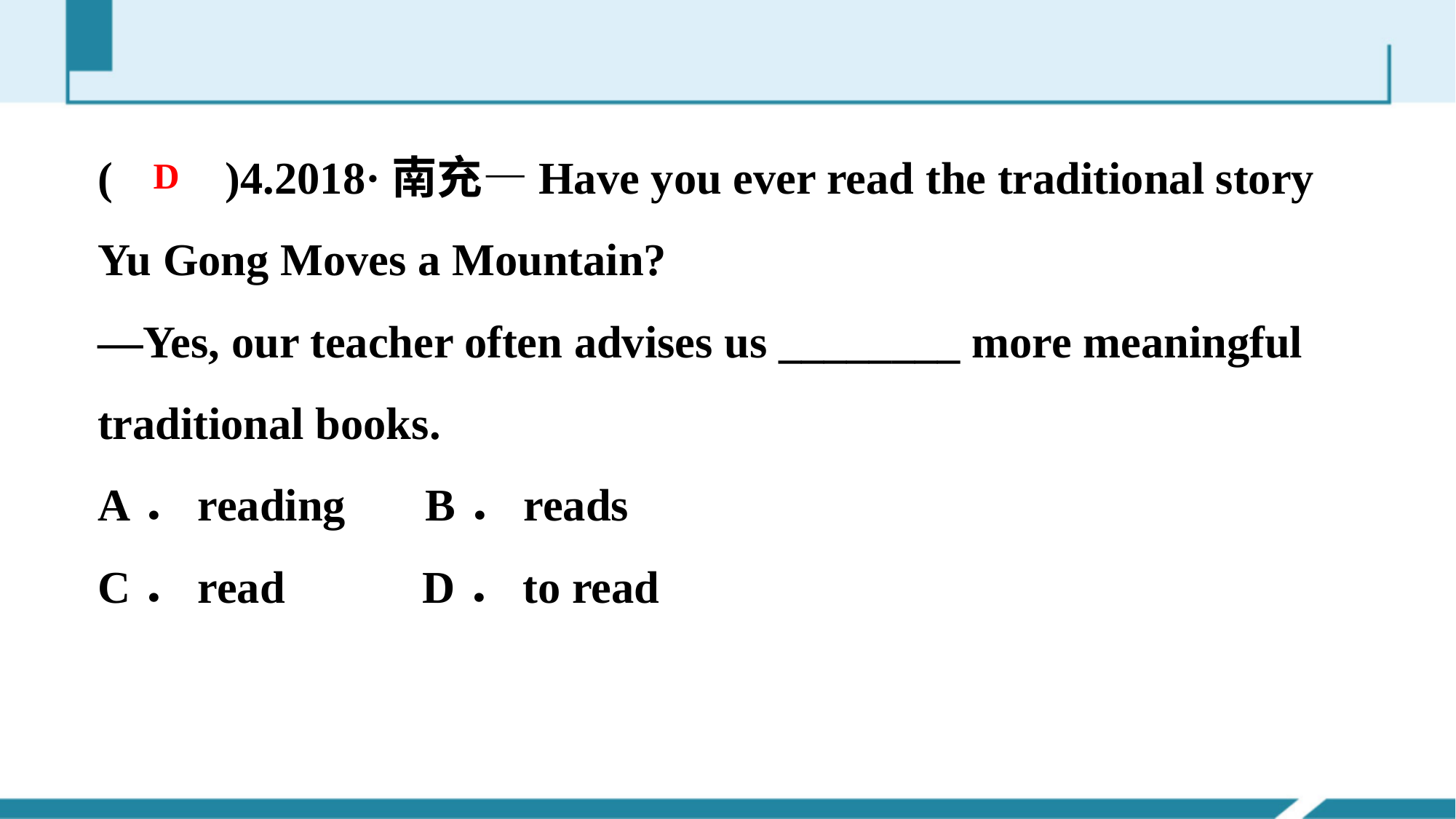

(　　)4.2018·南充—Have you ever read the traditional story Yu Gong Moves a Mountain?
—Yes, our teacher often advises us ________ more meaningful traditional books.
A．reading       B．reads
C．read            D．to read
D